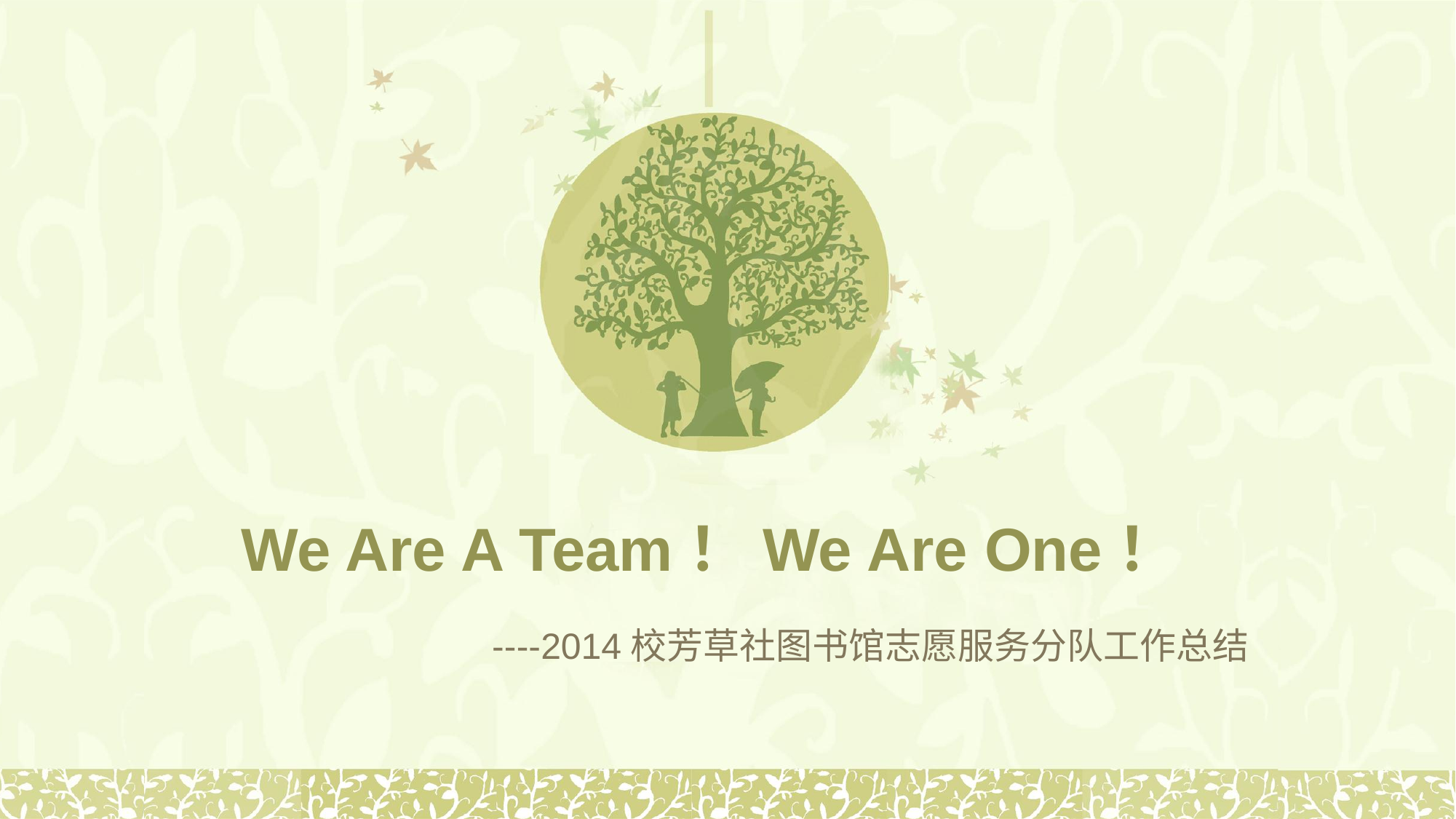

# We Are A Team！We Are One！
----2014校芳草社图书馆志愿服务分队工作总结